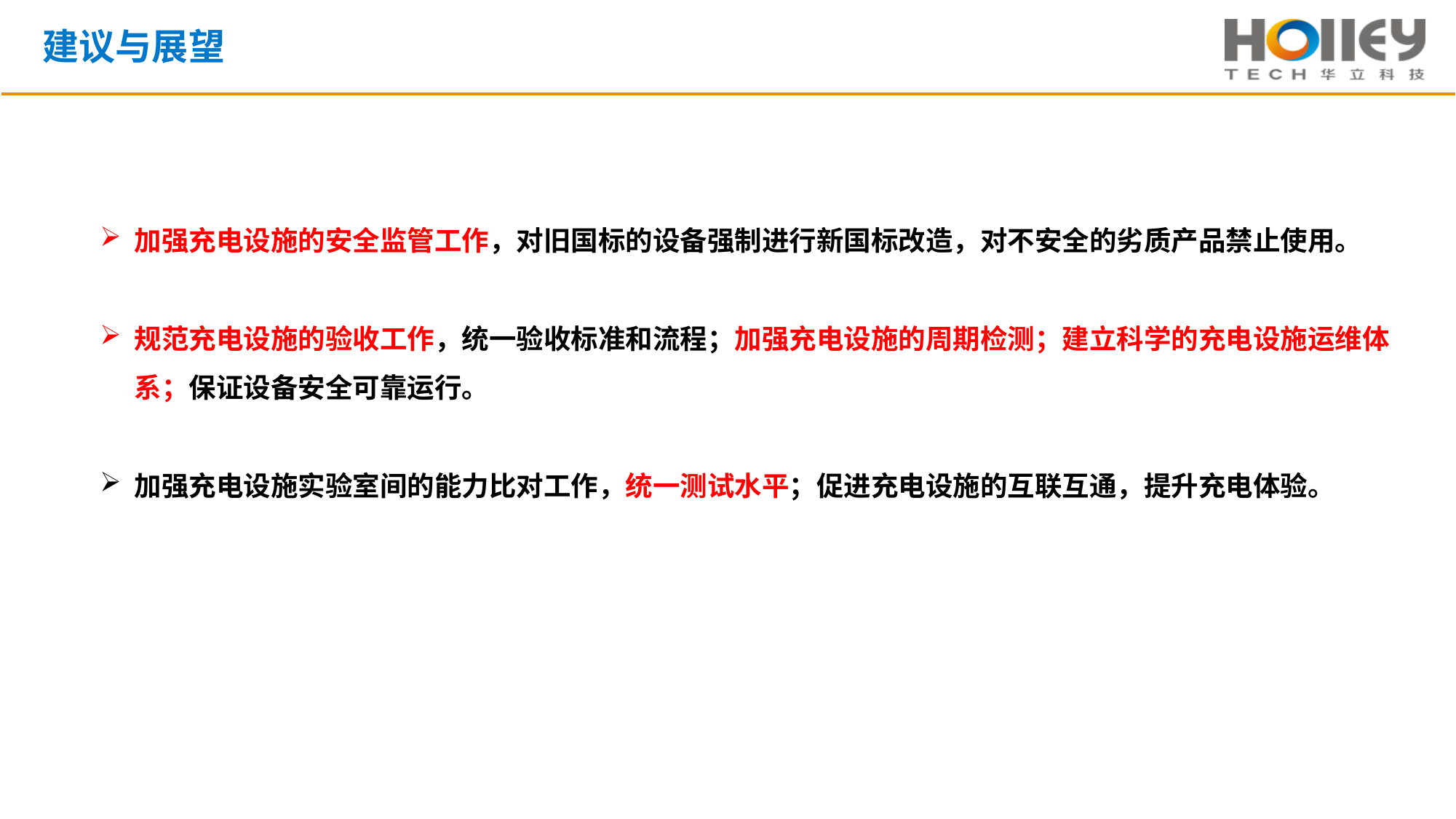

建议与展望

加强充电设施的安全监管工作，对旧国标的设备强制进行新国标改造，对不安全的劣质产品禁止使用。

规范充电设施的验收工作，统一验收标准和流程；加强充电设施的周期检测；建立科学的充电设施运维体系；保证设备安全可靠运行。

加强充电设施实验室间的能力比对工作，统一测试水平；促进充电设施的互联互通，提升充电体验。